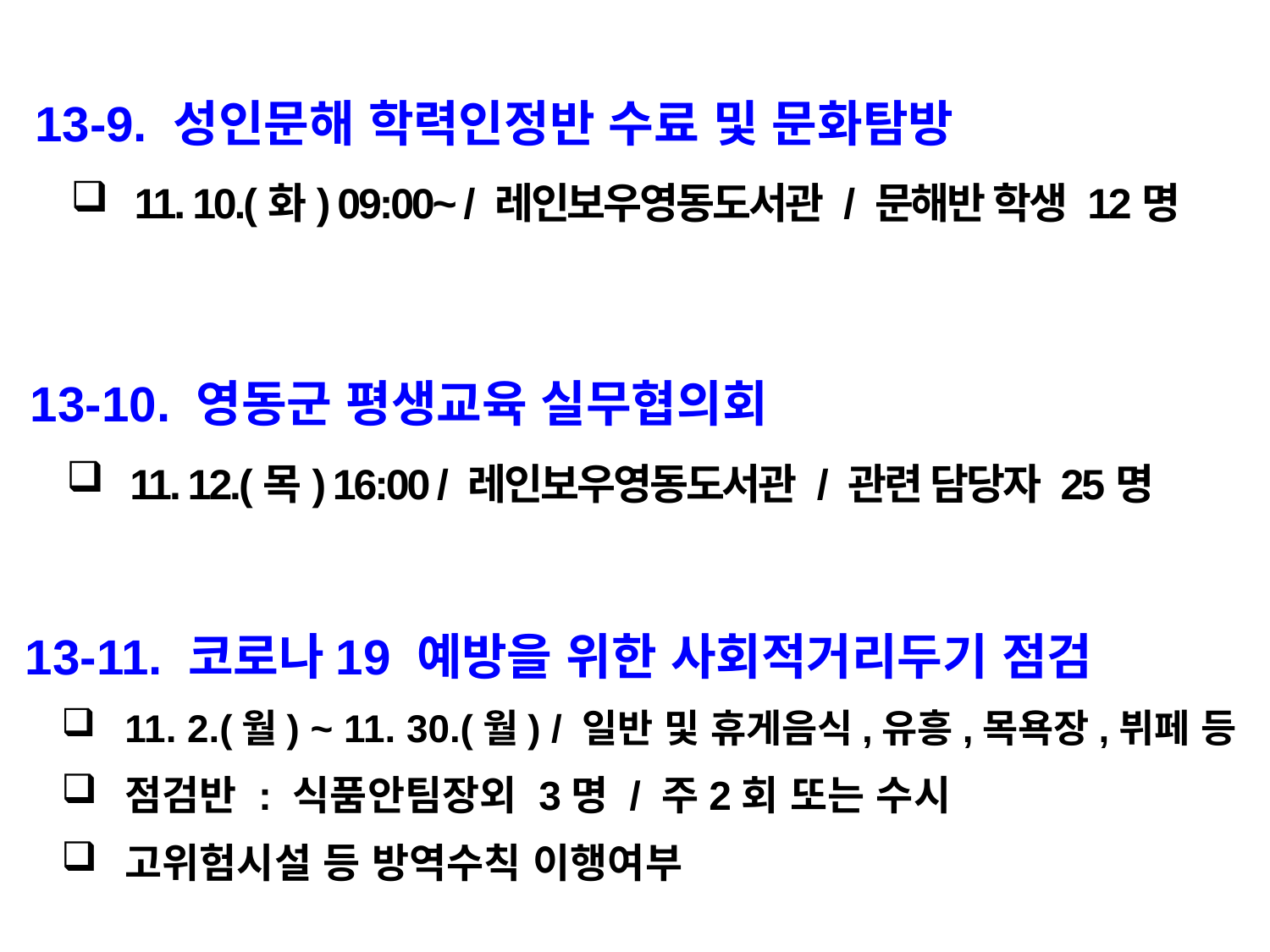

13-9. 성인문해 학력인정반 수료 및 문화탐방
11. 10.(화) 09:00~ / 레인보우영동도서관 / 문해반 학생 12명
  13-10. 영동군 평생교육 실무협의회
11. 12.(목) 16:00 / 레인보우영동도서관 / 관련 담당자 25명
  13-11. 코로나19 예방을 위한 사회적거리두기 점검
11. 2.(월) ~ 11. 30.(월) / 일반 및 휴게음식,유흥,목욕장,뷔페 등
점검반 : 식품안팀장외 3명 / 주2회 또는 수시
고위험시설 등 방역수칙 이행여부